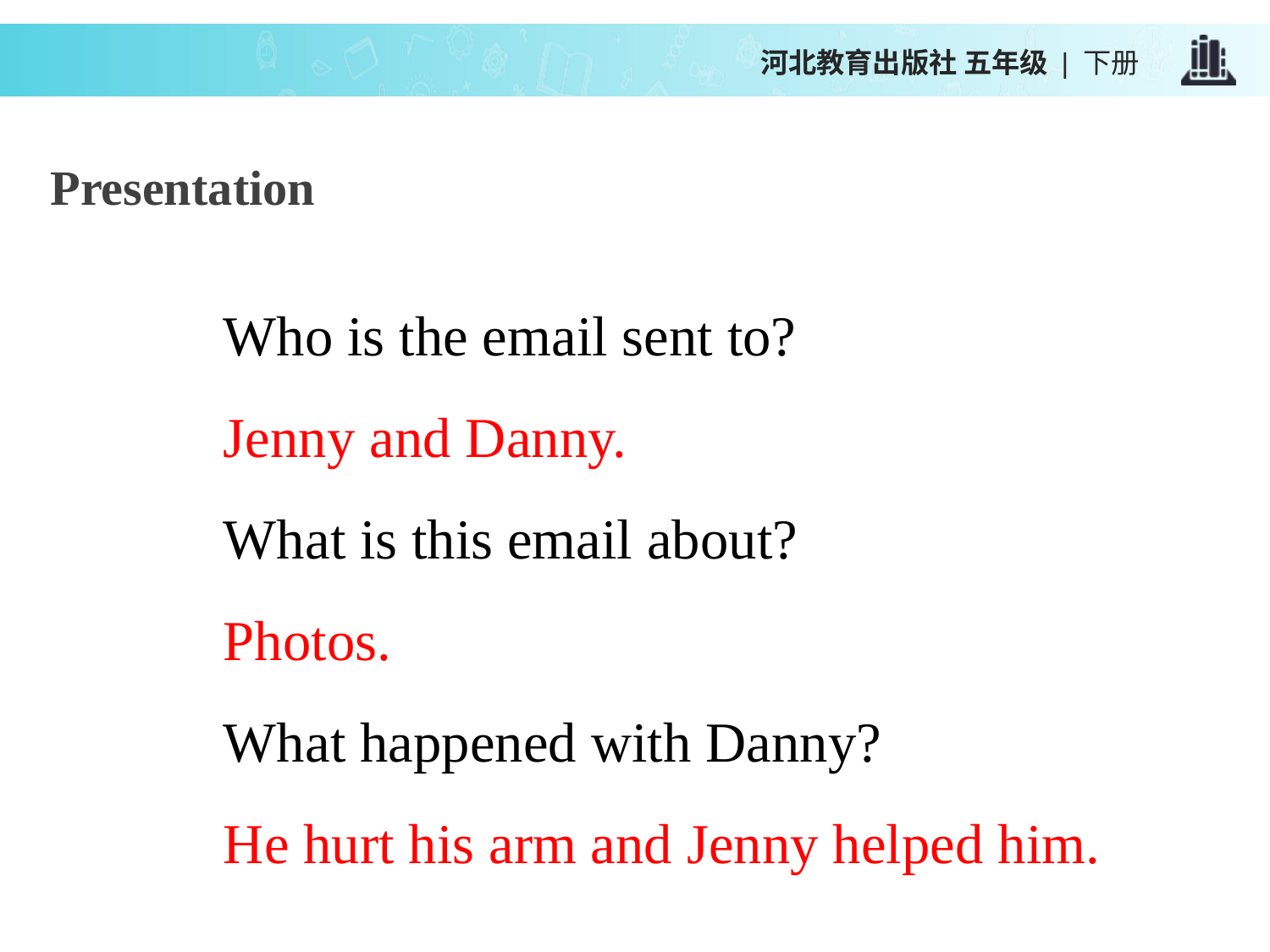

河北教育出版社 五年级 | 下册
Presentation
Who is the email sent to?
Jenny and Danny.
What is this email about?
Photos.
What happened with Danny?
He hurt his arm and Jenny helped him.